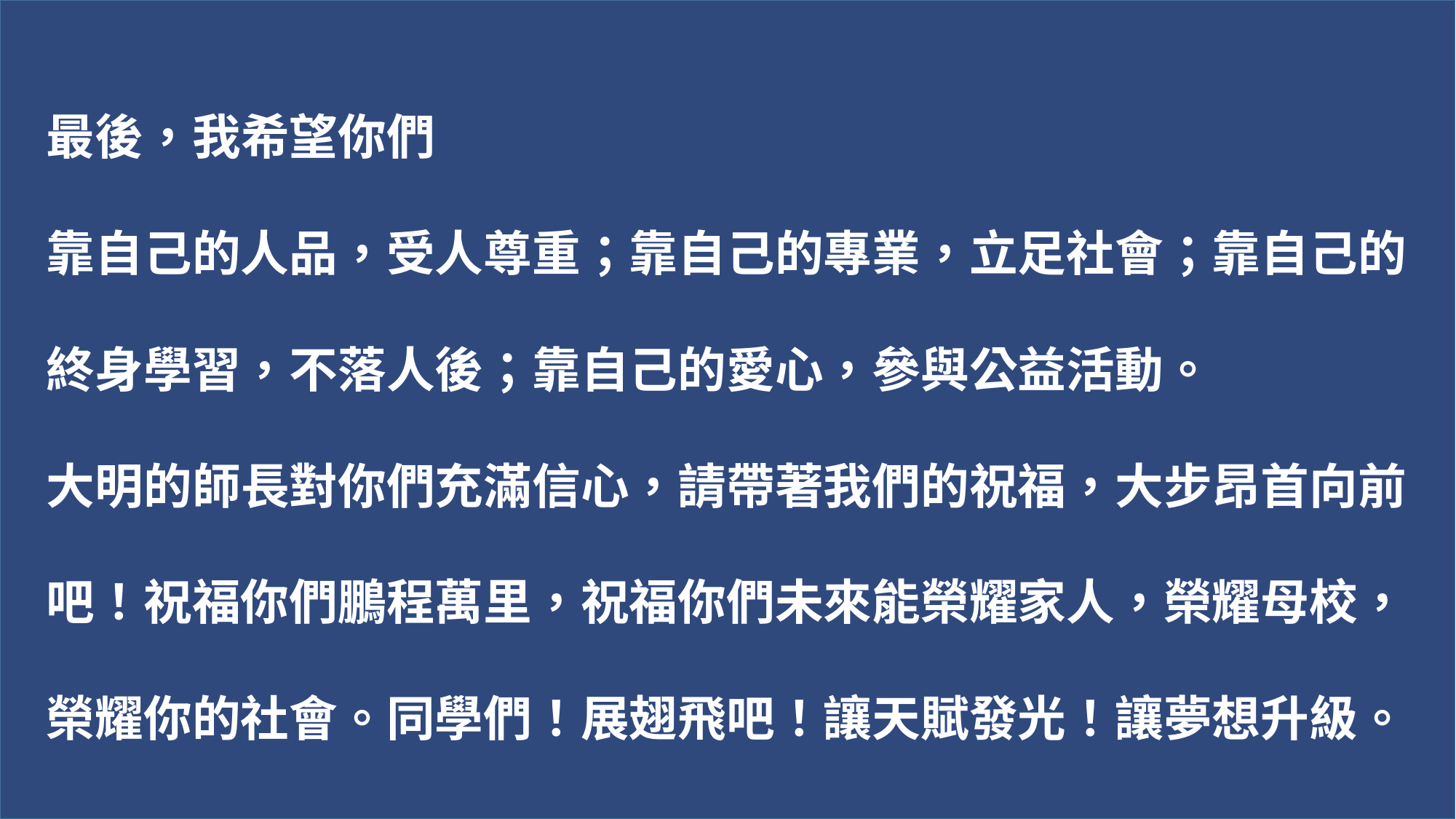

最後，我希望你們
靠自己的人品，受人尊重；靠自己的專業，立足社會；靠自己的終身學習，不落人後；靠自己的愛心，參與公益活動。
大明的師長對你們充滿信心，請帶著我們的祝福，大步昂首向前吧！祝福你們鵬程萬里，祝福你們未來能榮耀家人，榮耀母校，榮耀你的社會。同學們！展翅飛吧！讓天賦發光！讓夢想升級。